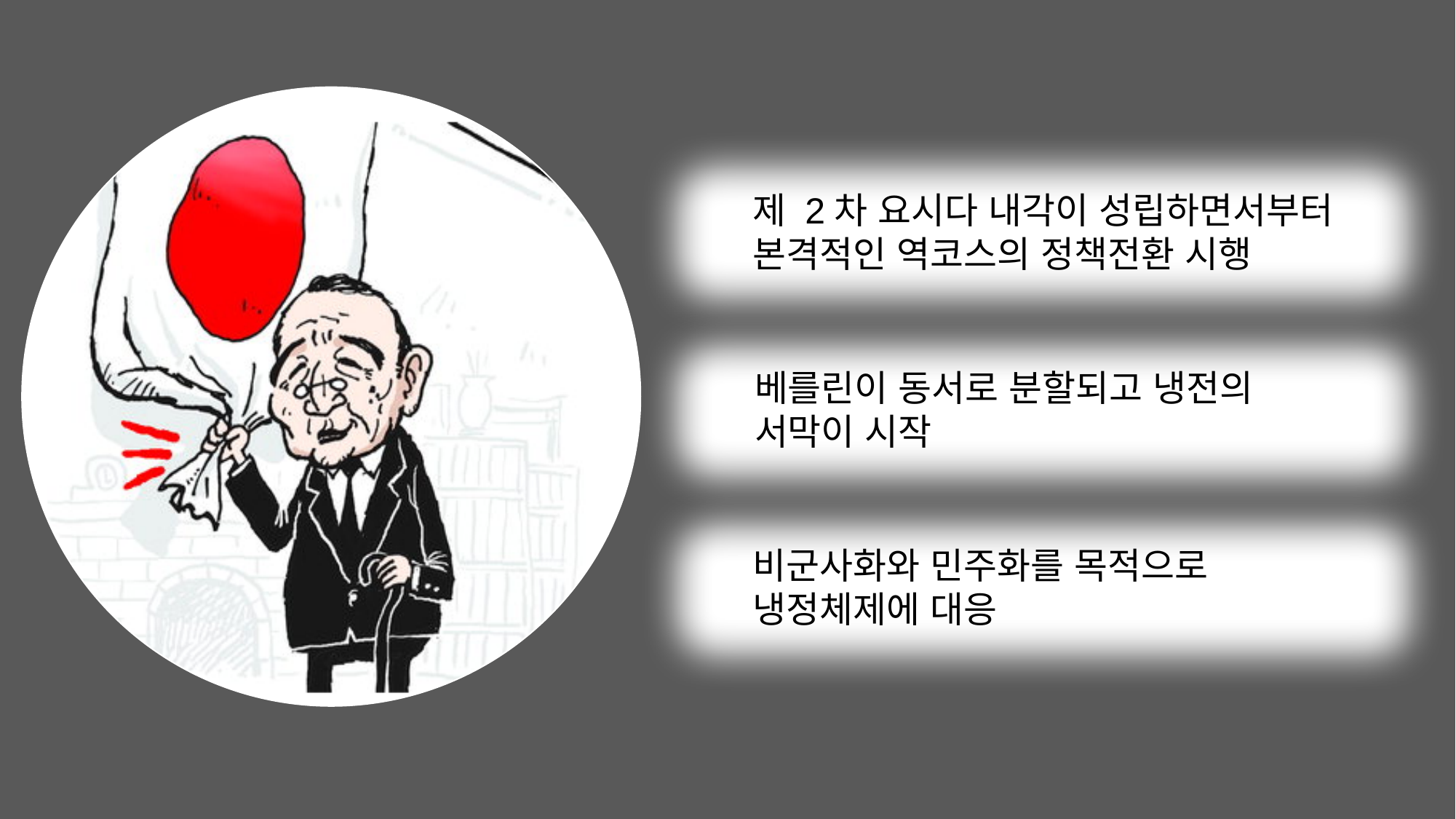

제 2차 요시다 내각이 성립하면서부터 본격적인 역코스의 정책전환 시행

베를린이 동서로 분할되고 냉전의 서막이 시작

비군사화와 민주화를 목적으로 냉정체제에 대응